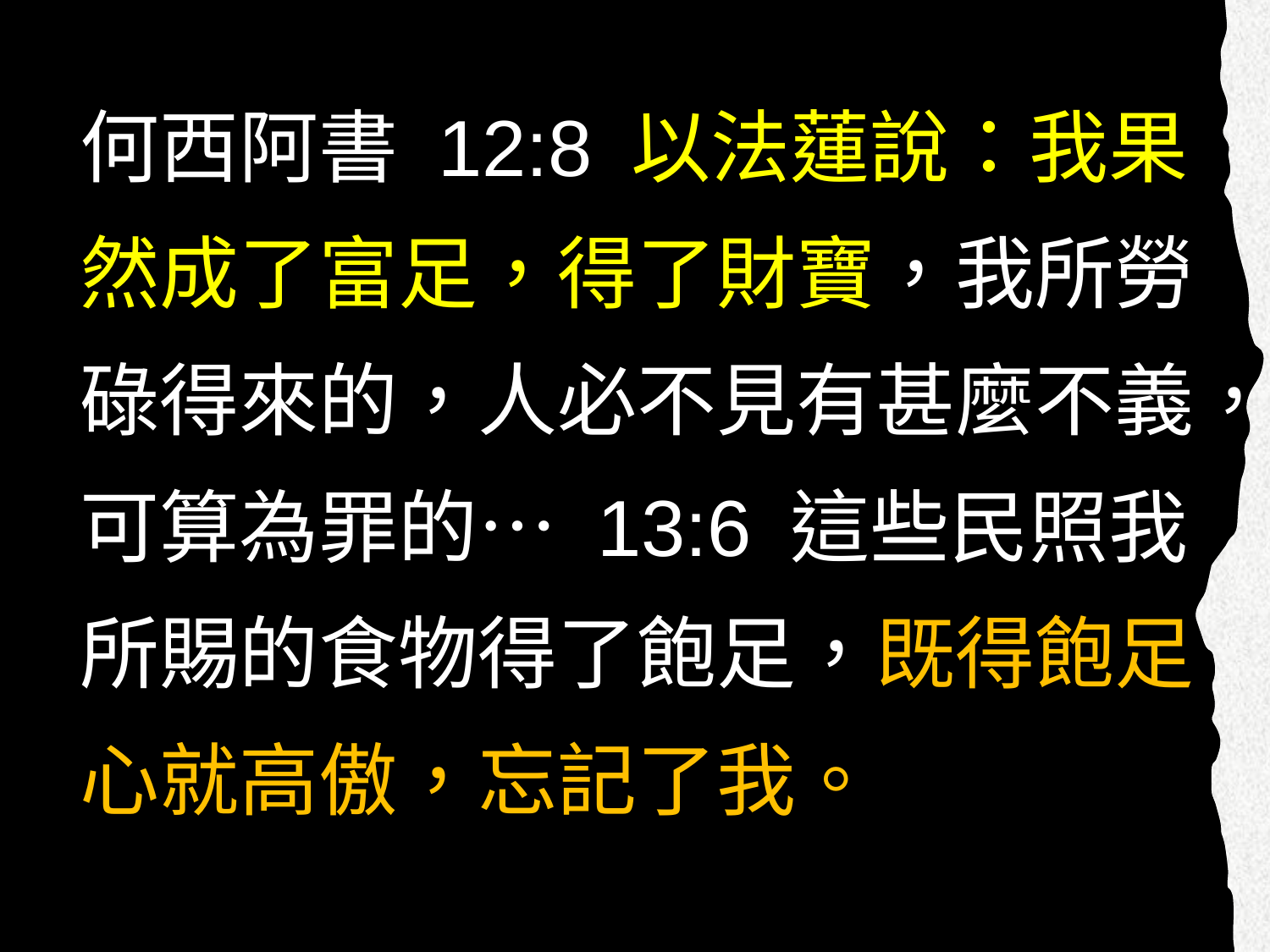

何西阿書 12:8 以法蓮說：我果然成了富足，得了財寶，我所勞碌得來的，人必不見有甚麼不義，可算為罪的… 13:6 這些民照我所賜的食物得了飽足，既得飽足心就高傲，忘記了我。